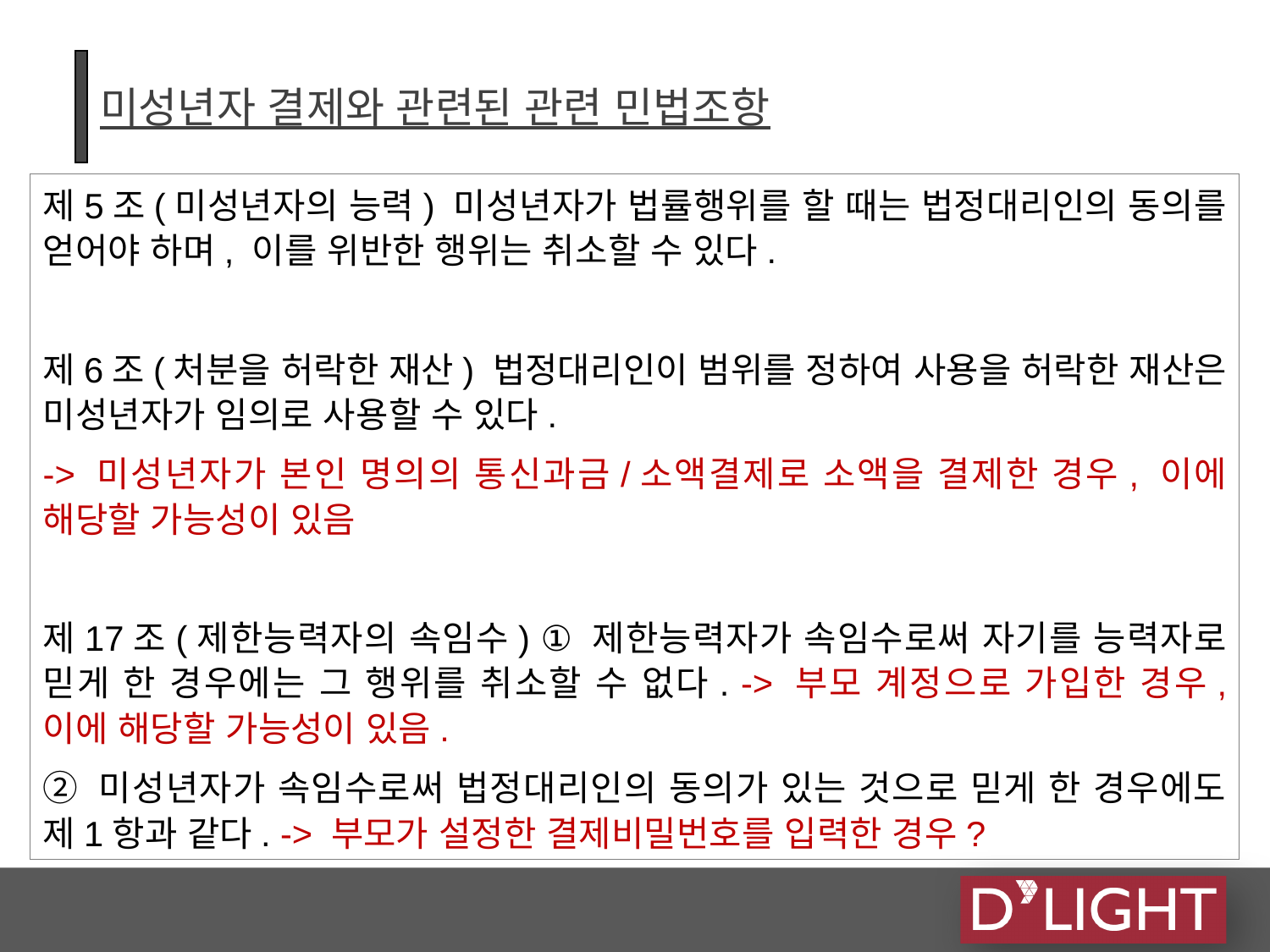

# 미성년자 결제와 관련된 관련 민법조항
제5조(미성년자의 능력) 미성년자가 법률행위를 할 때는 법정대리인의 동의를 얻어야 하며, 이를 위반한 행위는 취소할 수 있다.

제6조(처분을 허락한 재산) 법정대리인이 범위를 정하여 사용을 허락한 재산은 미성년자가 임의로 사용할 수 있다.
-> 미성년자가 본인 명의의 통신과금/소액결제로 소액을 결제한 경우, 이에 해당할 가능성이 있음

제17조(제한능력자의 속임수) ① 제한능력자가 속임수로써 자기를 능력자로 믿게 한 경우에는 그 행위를 취소할 수 없다. -> 부모 계정으로 가입한 경우, 이에 해당할 가능성이 있음.
② 미성년자가 속임수로써 법정대리인의 동의가 있는 것으로 믿게 한 경우에도 제1항과 같다. -> 부모가 설정한 결제비밀번호를 입력한 경우?